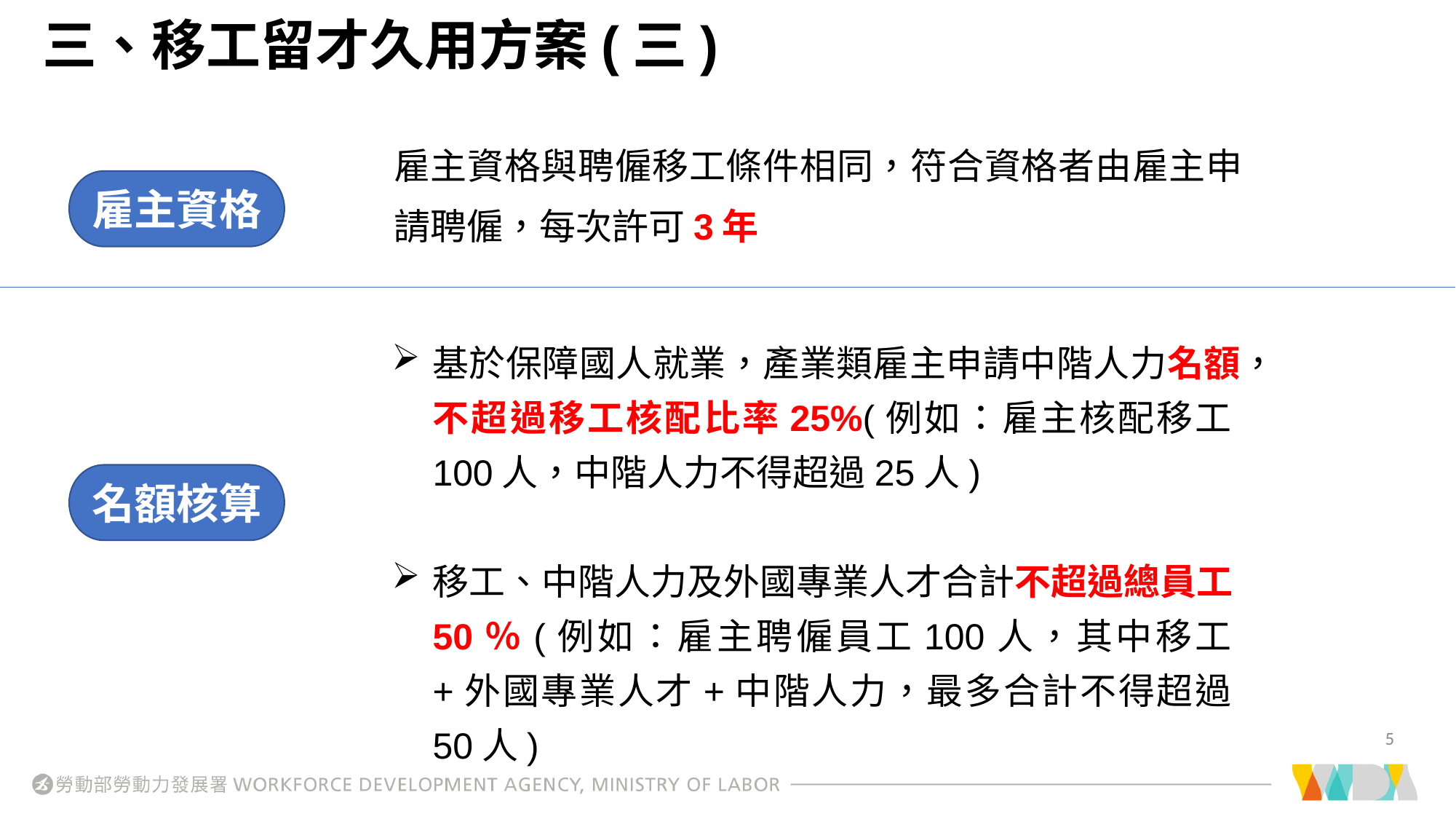

三、移工留才久用方案(三)
雇主資格與聘僱移工條件相同，符合資格者由雇主申請聘僱，每次許可3年
雇主資格
基於保障國人就業，產業類雇主申請中階人力名額，不超過移工核配比率25%(例如：雇主核配移工100人，中階人力不得超過25人)

移工、中階人力及外國專業人才合計不超過總員工50％(例如：雇主聘僱員工100人，其中移工+外國專業人才+中階人力，最多合計不得超過50人)
名額核算
5